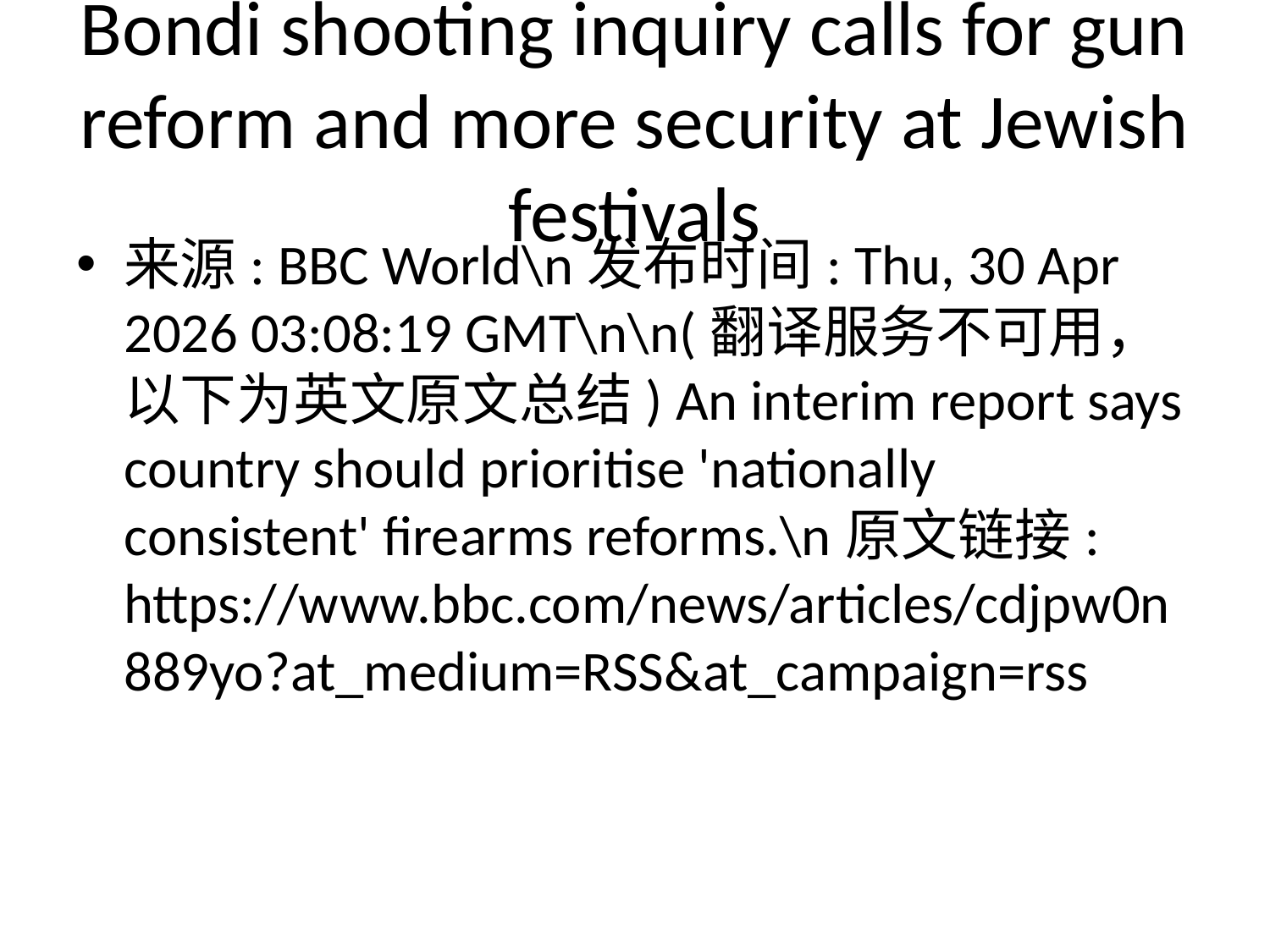

# Bondi shooting inquiry calls for gun reform and more security at Jewish festivals
来源: BBC World\n发布时间: Thu, 30 Apr 2026 03:08:19 GMT\n\n(翻译服务不可用，以下为英文原文总结) An interim report says country should prioritise 'nationally consistent' firearms reforms.\n原文链接: https://www.bbc.com/news/articles/cdjpw0n889yo?at_medium=RSS&at_campaign=rss